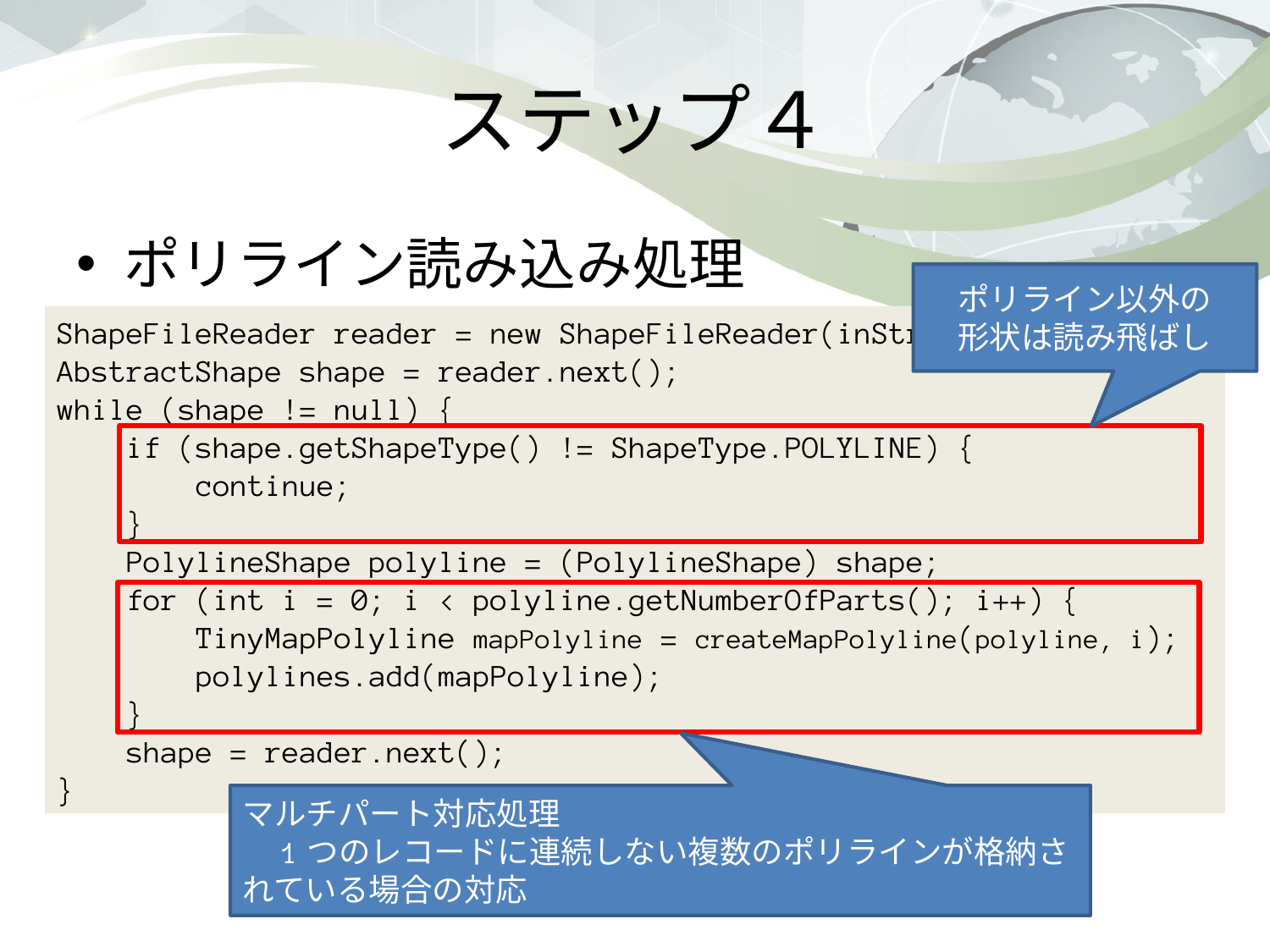

# ステップ４
ポリライン読み込み処理
ポリライン以外の
形状は読み飛ばし
ShapeFileReader reader = new ShapeFileReader(inStream,pref);
AbstractShape shape = reader.next();
while (shape != null) {
    if (shape.getShapeType() != ShapeType.POLYLINE) {
        continue;
    }
    PolylineShape polyline = (PolylineShape) shape;
    for (int i = 0; i < polyline.getNumberOfParts(); i++) {
        TinyMapPolyline mapPolyline = createMapPolyline(polyline, i);
        polylines.add(mapPolyline);
    }
    shape = reader.next();
}

マルチパート対応処理
　1つのレコードに連続しない複数のポリラインが格納されている場合の対応